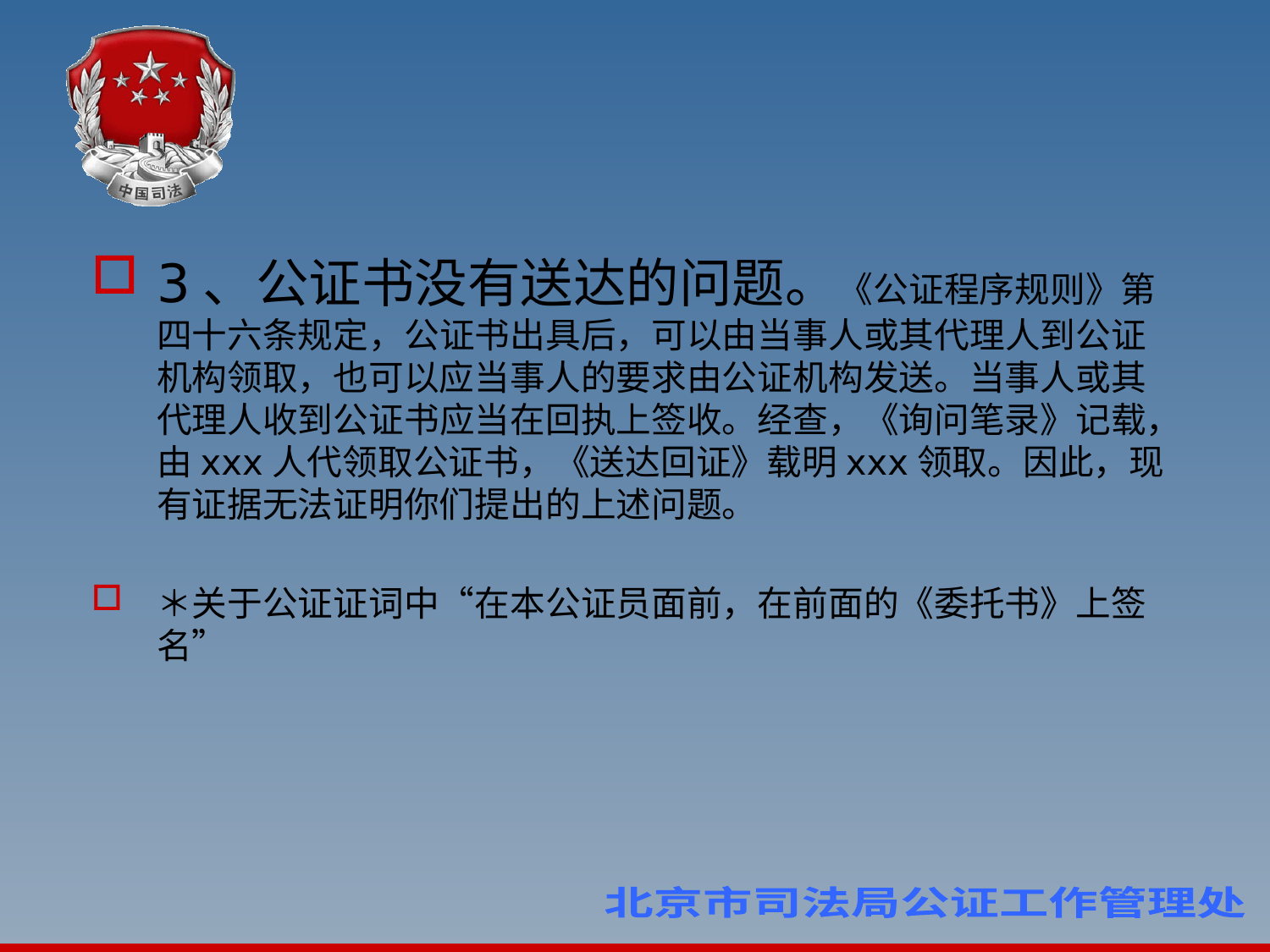

#
3、公证书没有送达的问题。《公证程序规则》第四十六条规定，公证书出具后，可以由当事人或其代理人到公证机构领取，也可以应当事人的要求由公证机构发送。当事人或其代理人收到公证书应当在回执上签收。经查，《询问笔录》记载，由xxx人代领取公证书，《送达回证》载明xxx领取。因此，现有证据无法证明你们提出的上述问题。

＊关于公证证词中“在本公证员面前，在前面的《委托书》上签名”